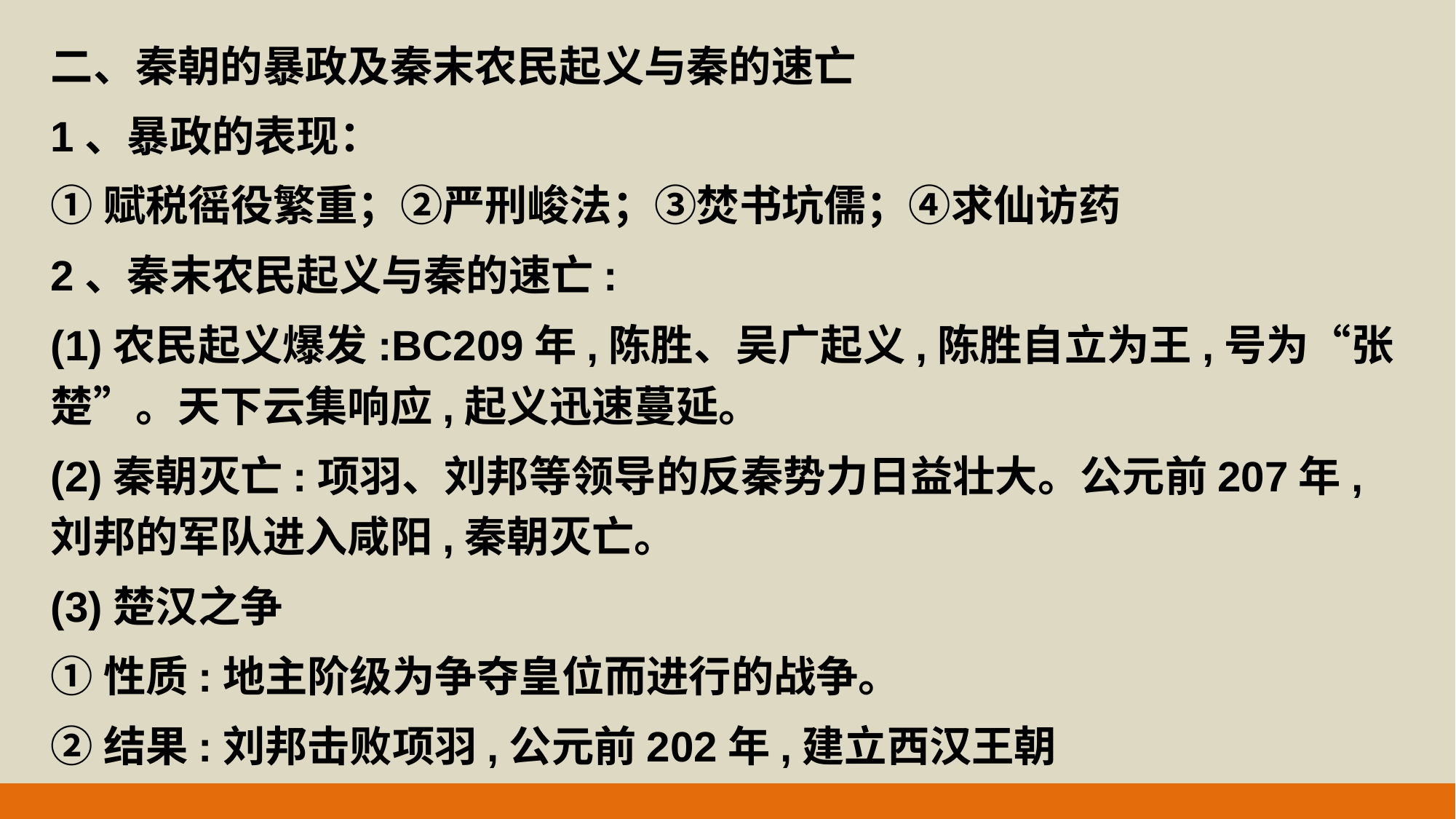

二、秦朝的暴政及秦末农民起义与秦的速亡
1、暴政的表现：
①赋税徭役繁重；②严刑峻法；③焚书坑儒；④求仙访药
2、秦末农民起义与秦的速亡:
(1)农民起义爆发:BC209年,陈胜、吴广起义,陈胜自立为王,号为“张楚”。天下云集响应,起义迅速蔓延。
(2)秦朝灭亡:项羽、刘邦等领导的反秦势力日益壮大。公元前207年,刘邦的军队进入咸阳,秦朝灭亡。
(3)楚汉之争
①性质:地主阶级为争夺皇位而进行的战争。
②结果:刘邦击败项羽,公元前202年,建立西汉王朝